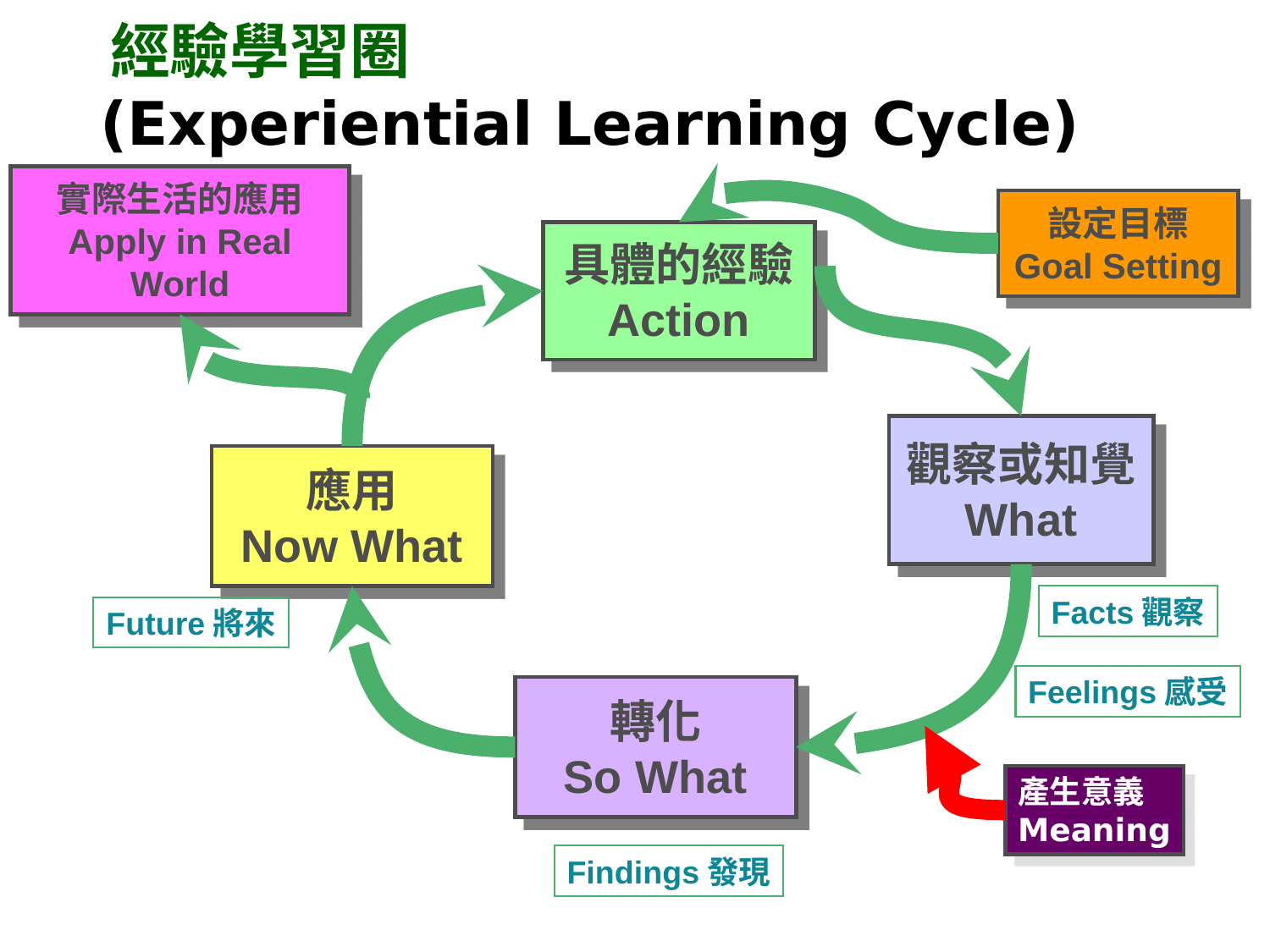

# 經驗學習圈 (Experiential Learning Cycle)
實際生活的應用
Apply in Real World
設定目標
Goal Setting
具體的經驗
Action

觀察或知覺
What
應用
Now What
Facts觀察
Future將來
Feelings感受
轉化
So What
產生意義
Meaning
Findings發現